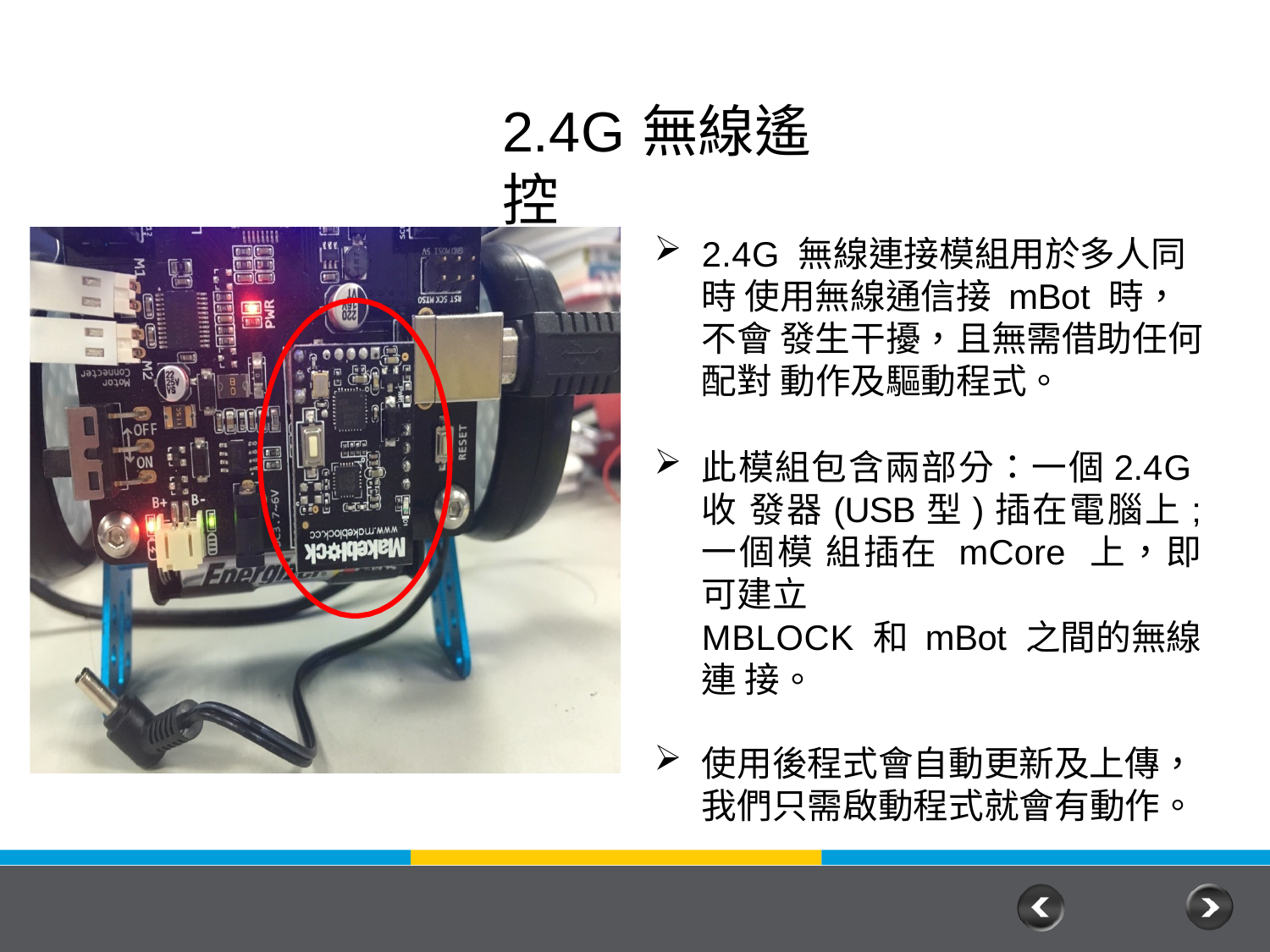

# 2.4G無線遙控

2.4G 無線連接模組用於多人同時 使用無線通信接 mBot 時，不會 發生干擾，且無需借助任何配對 動作及驅動程式。

此模組包含兩部分：一個2.4G收 發器(USB型)插在電腦上; 一個模 組插在 mCore 上，即可建立
MBLOCK 和mBot 之間的無線連 接。
使用後程式會自動更新及上傳， 我們只需啟動程式就會有動作。

25